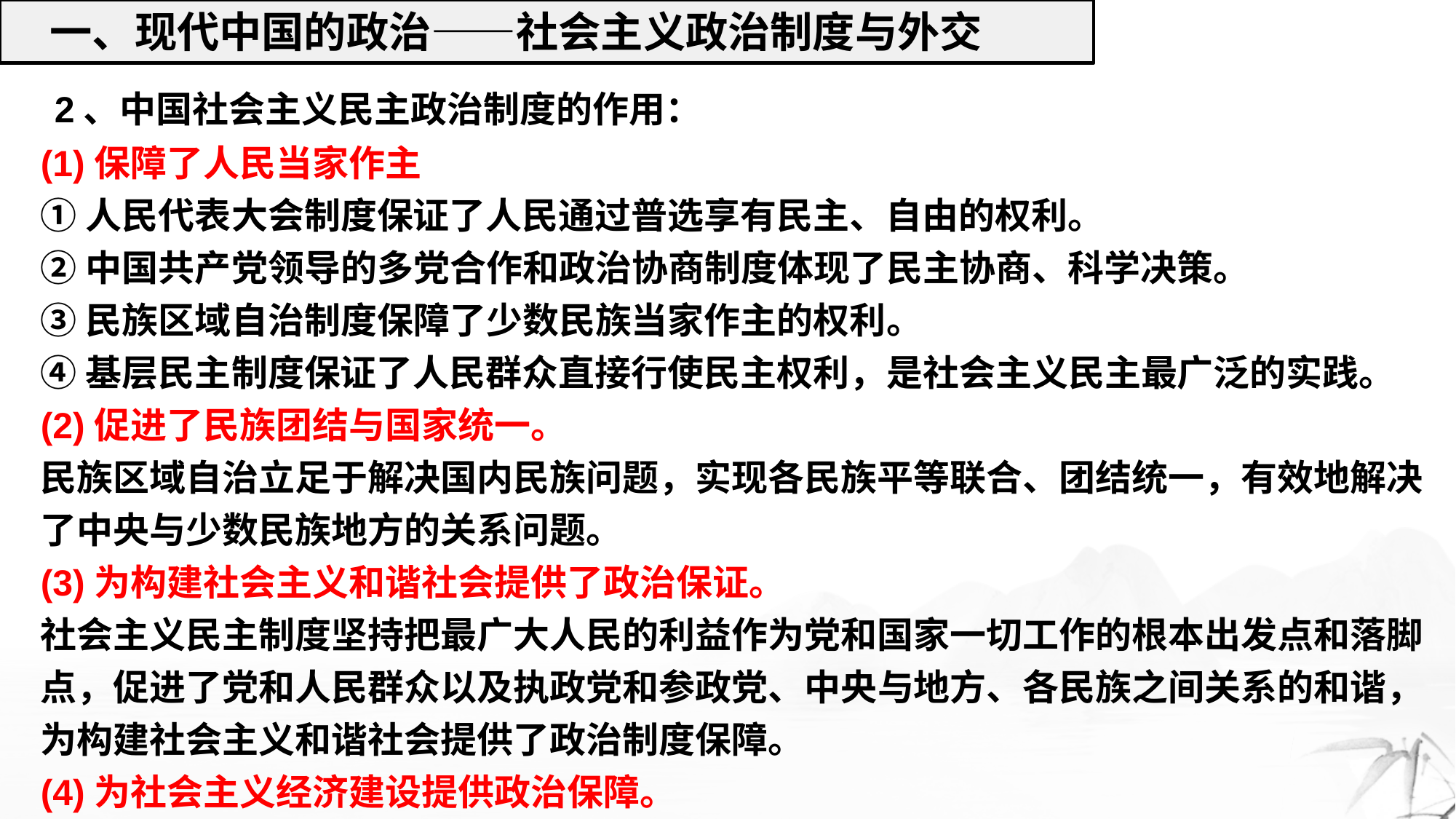

一、现代中国的政治——社会主义政治制度与外交
2、中国社会主义民主政治制度的作用：
(1)保障了人民当家作主
①人民代表大会制度保证了人民通过普选享有民主、自由的权利。
②中国共产党领导的多党合作和政治协商制度体现了民主协商、科学决策。
③民族区域自治制度保障了少数民族当家作主的权利。
④基层民主制度保证了人民群众直接行使民主权利，是社会主义民主最广泛的实践。
(2)促进了民族团结与国家统一。
民族区域自治立足于解决国内民族问题，实现各民族平等联合、团结统一，有效地解决了中央与少数民族地方的关系问题。
(3)为构建社会主义和谐社会提供了政治保证。
社会主义民主制度坚持把最广大人民的利益作为党和国家一切工作的根本出发点和落脚点，促进了党和人民群众以及执政党和参政党、中央与地方、各民族之间关系的和谐，为构建社会主义和谐社会提供了政治制度保障。
(4)为社会主义经济建设提供政治保障。